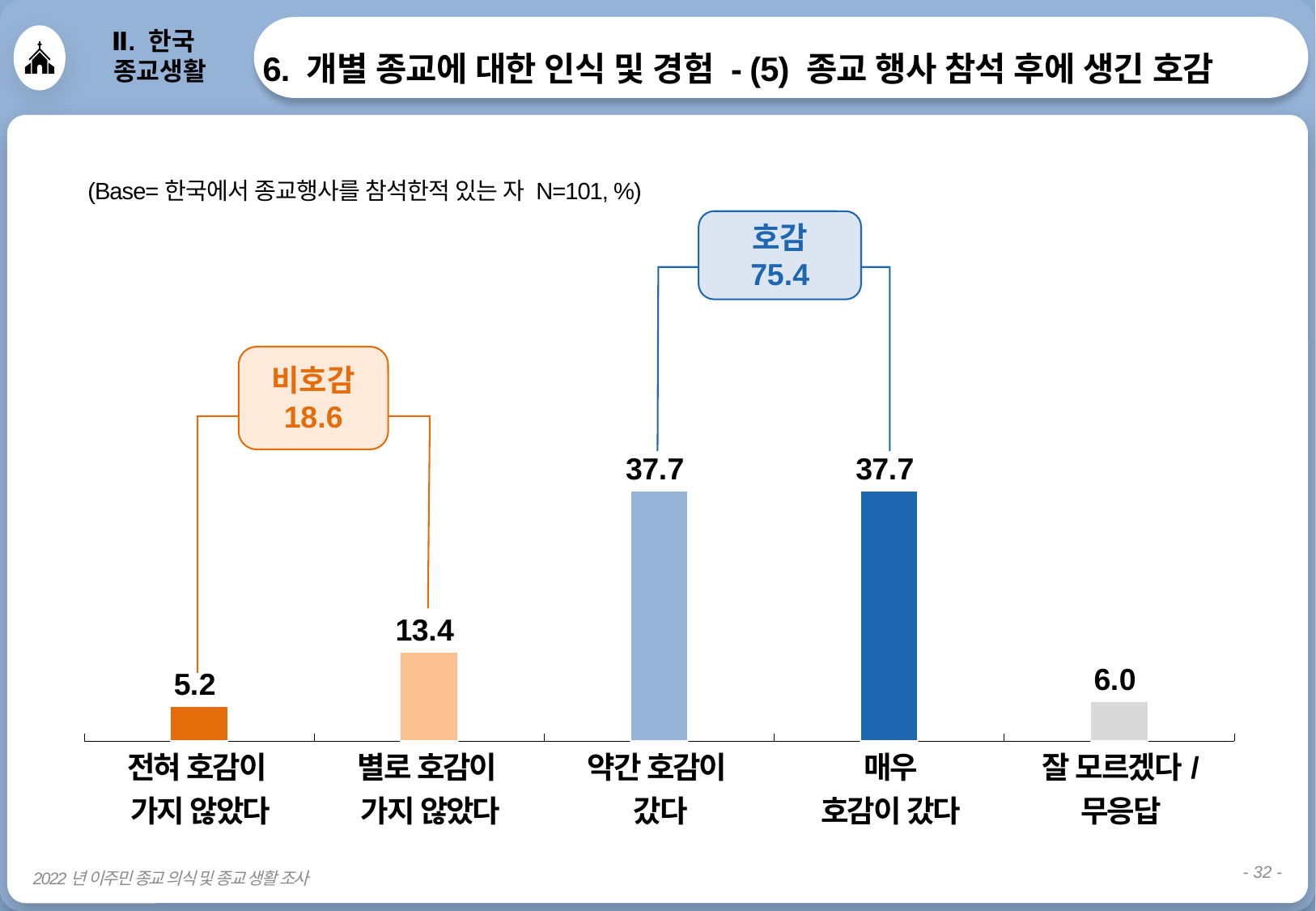

6. 개별 종교에 대한 인식 및 경험 - (5) 종교 행사 참석 후에 생긴 호감
Ⅱ. 한국
 종교생활
(Base=한국에서 종교행사를 참석한적 있는 자 N=101, %)
호감
75.4

### Chart

| Category | 개신교인 |
|---|---|
비호감
18.6

| 전혀 호감이 가지 않았다 | 별로 호감이 가지 않았다 | 약간 호감이 갔다 | 매우 호감이 갔다 | 잘 모르겠다/ 무응답 |
| --- | --- | --- | --- | --- |